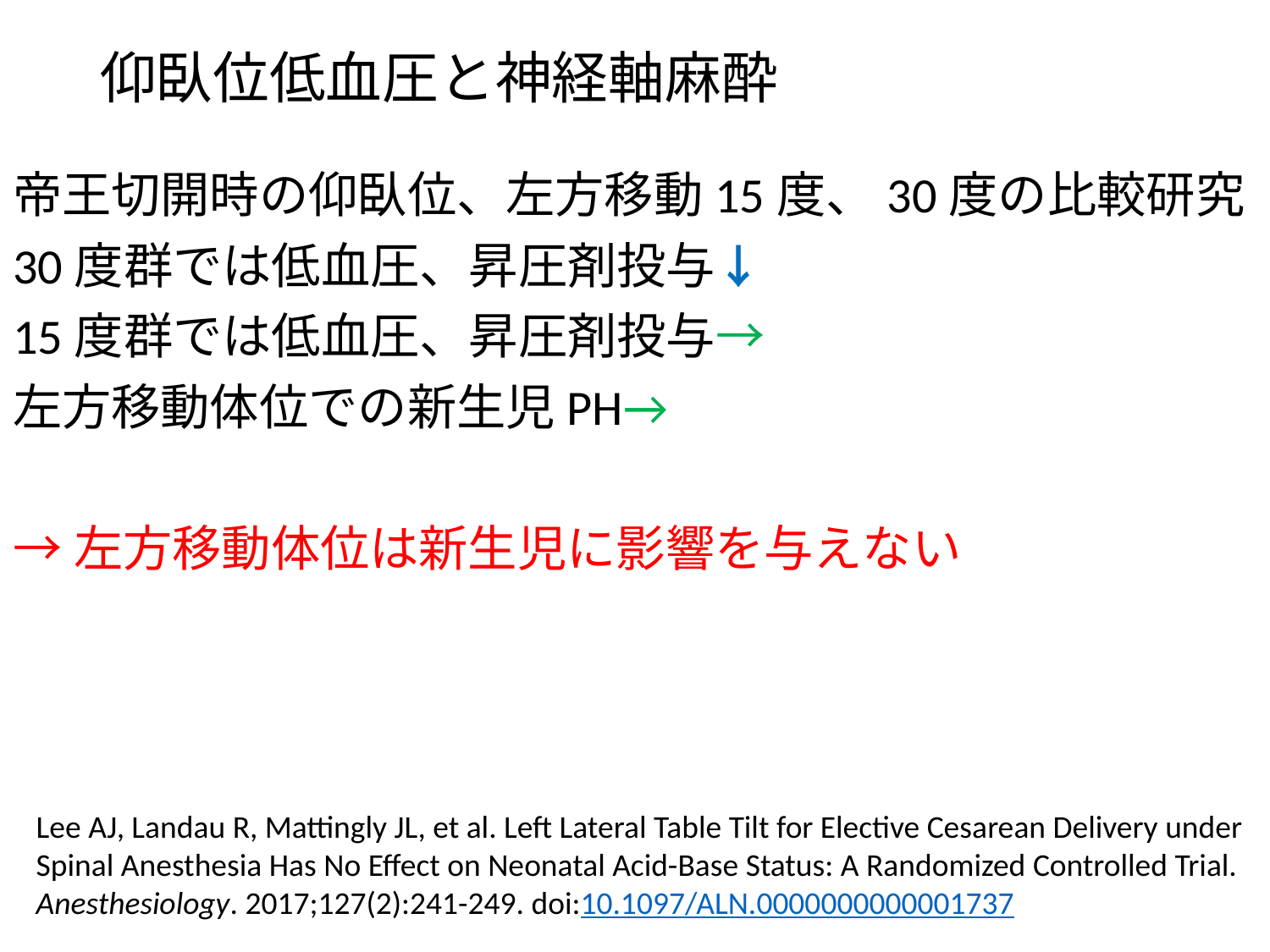

# 仰臥位低血圧と神経軸麻酔
帝王切開時の仰臥位、左方移動15度、30度の比較研究
30度群では低血圧、昇圧剤投与↓
15度群では低血圧、昇圧剤投与→
左方移動体位での新生児PH→

→左方移動体位は新生児に影響を与えない
Lee AJ, Landau R, Mattingly JL, et al. Left Lateral Table Tilt for Elective Cesarean Delivery under Spinal Anesthesia Has No Effect on Neonatal Acid-Base Status: A Randomized Controlled Trial. Anesthesiology. 2017;127(2):241-249. doi:10.1097/ALN.0000000000001737